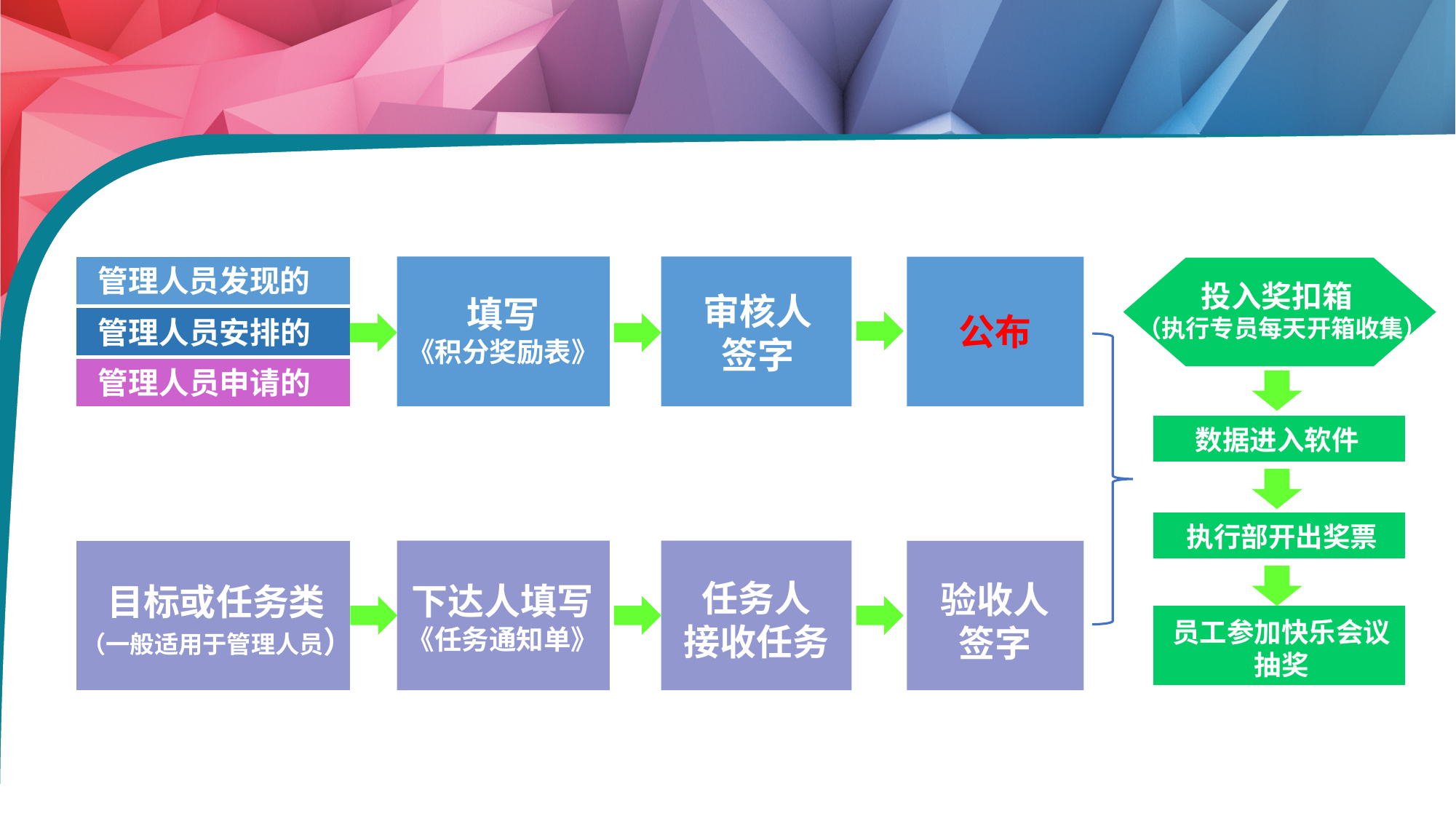

管理人员发现的

填写
《积分奖励表》

审核人
签字

公布

投入奖扣箱
 （执行专员每天开箱收集）

管理人员安排的

管理人员申请的

数据进入软件

执行部开出奖票

  目标或任务类
（一般适用于管理人员）

下达人填写
《任务通知单》

任务人
接收任务

验收人
签字

员工参加快乐会议
抽奖